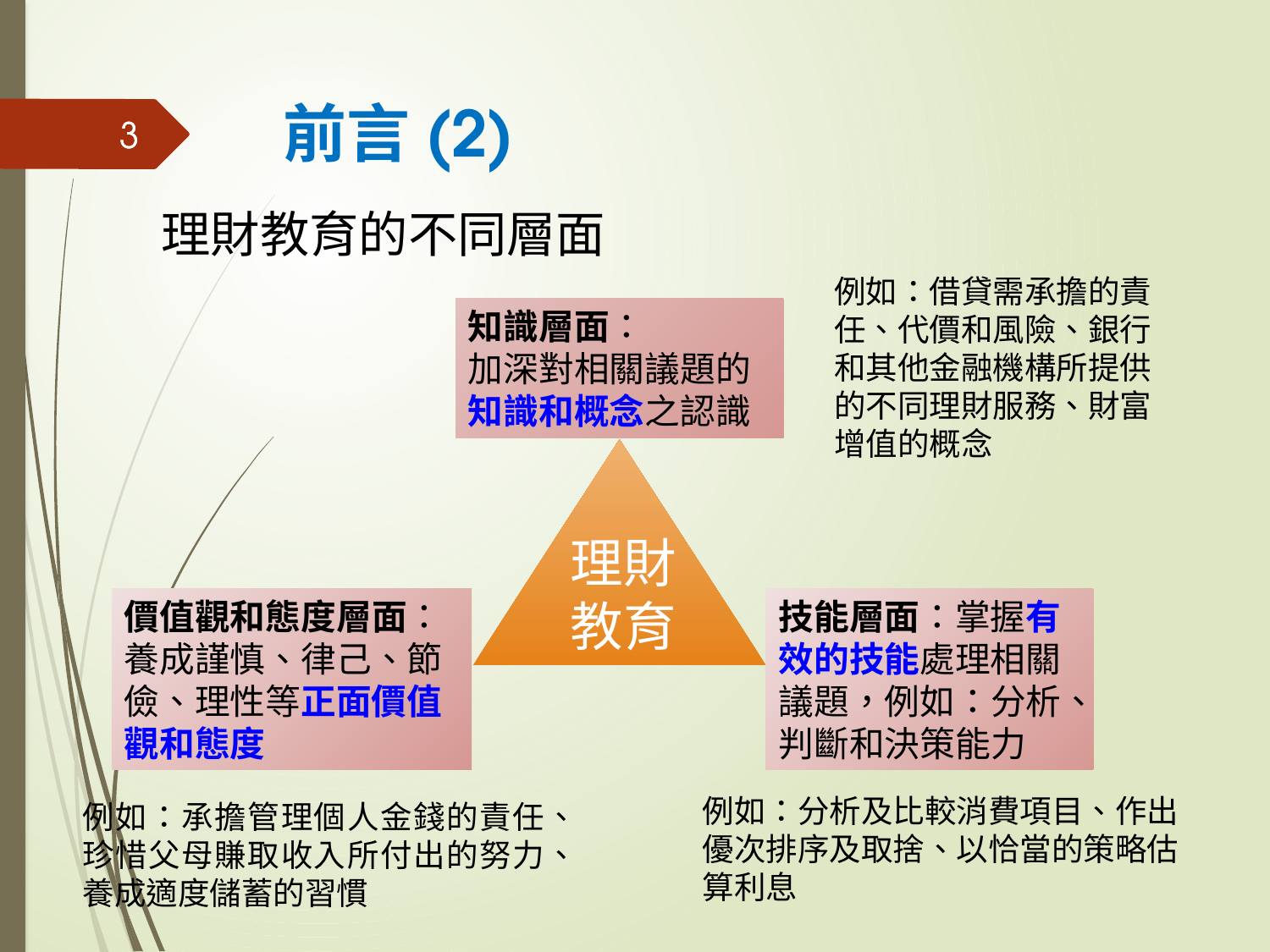

# 前言(2)
3
3
理財教育的不同層面
例如：借貸需承擔的責任、代價和風險、銀行和其他金融機構所提供的不同理財服務、財富增值的概念
知識層面：
加深對相關議題的知識和概念之認識

理財
教育
價值觀和態度層面：養成謹慎、律己、節儉、理性等正面價值觀和態度
技能層面：掌握有效的技能處理相關議題，例如：分析、判斷和決策能力
例如：分析及比較消費項目、作出優次排序及取捨、以恰當的策略估算利息
例如：承擔管理個人金錢的責任、珍惜父母賺取收入所付出的努力、養成適度儲蓄的習慣